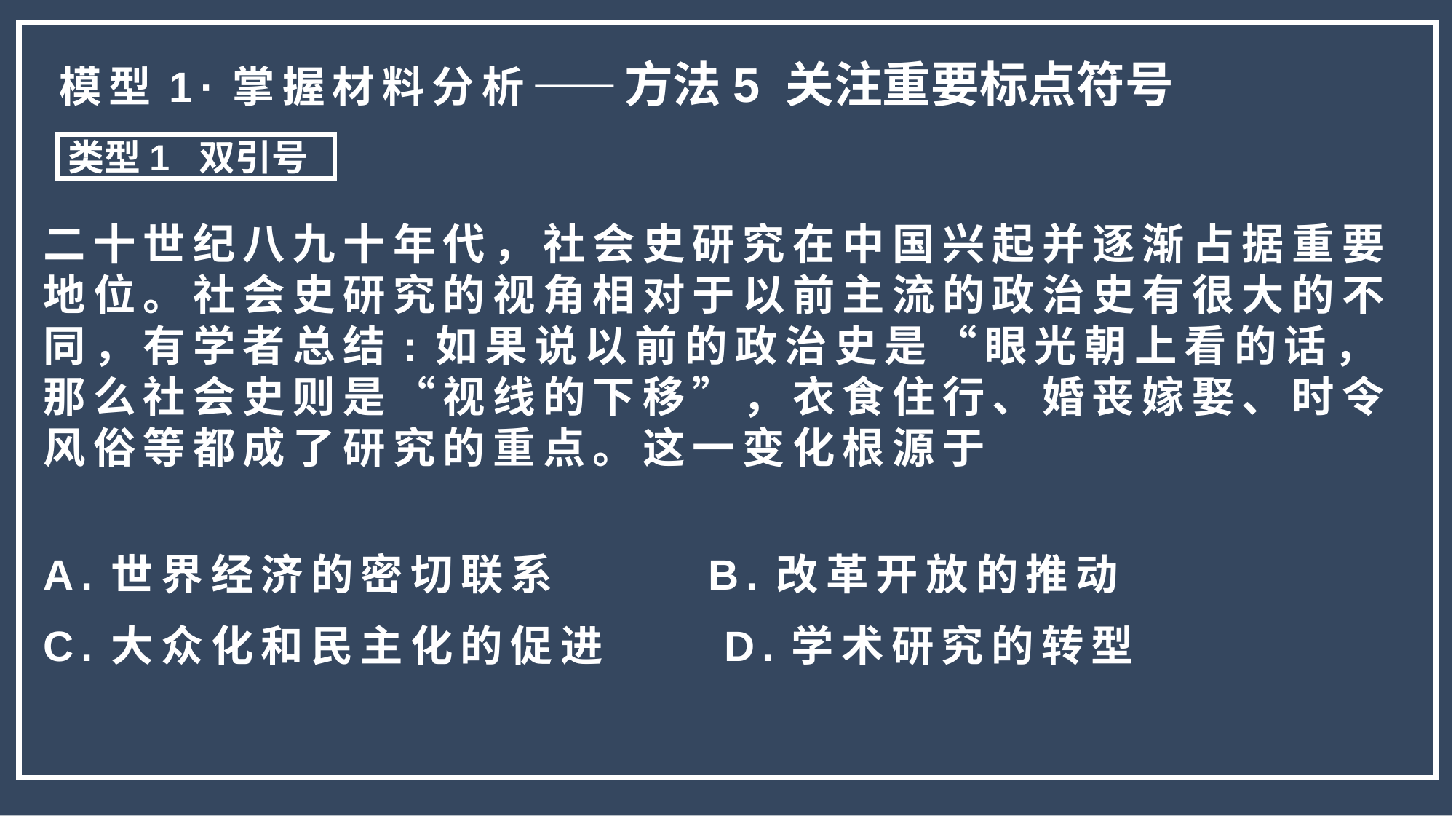

模型1·掌握材料分析——方法5 关注重要标点符号

类型1  双引号
二十世纪八九十年代，社会史研究在中国兴起并逐渐占据重要地位。社会史研究的视角相对于以前主流的政治史有很大的不同，有学者总结:如果说以前的政治史是“眼光朝上看的话，那么社会史则是“视线的下移”，衣食住行、婚丧嫁娶、时令风俗等都成了研究的重点。这一变化根源于
A.世界经济的密切联系        B.改革开放的推动
C.大众化和民主化的促进      D.学术研究的转型